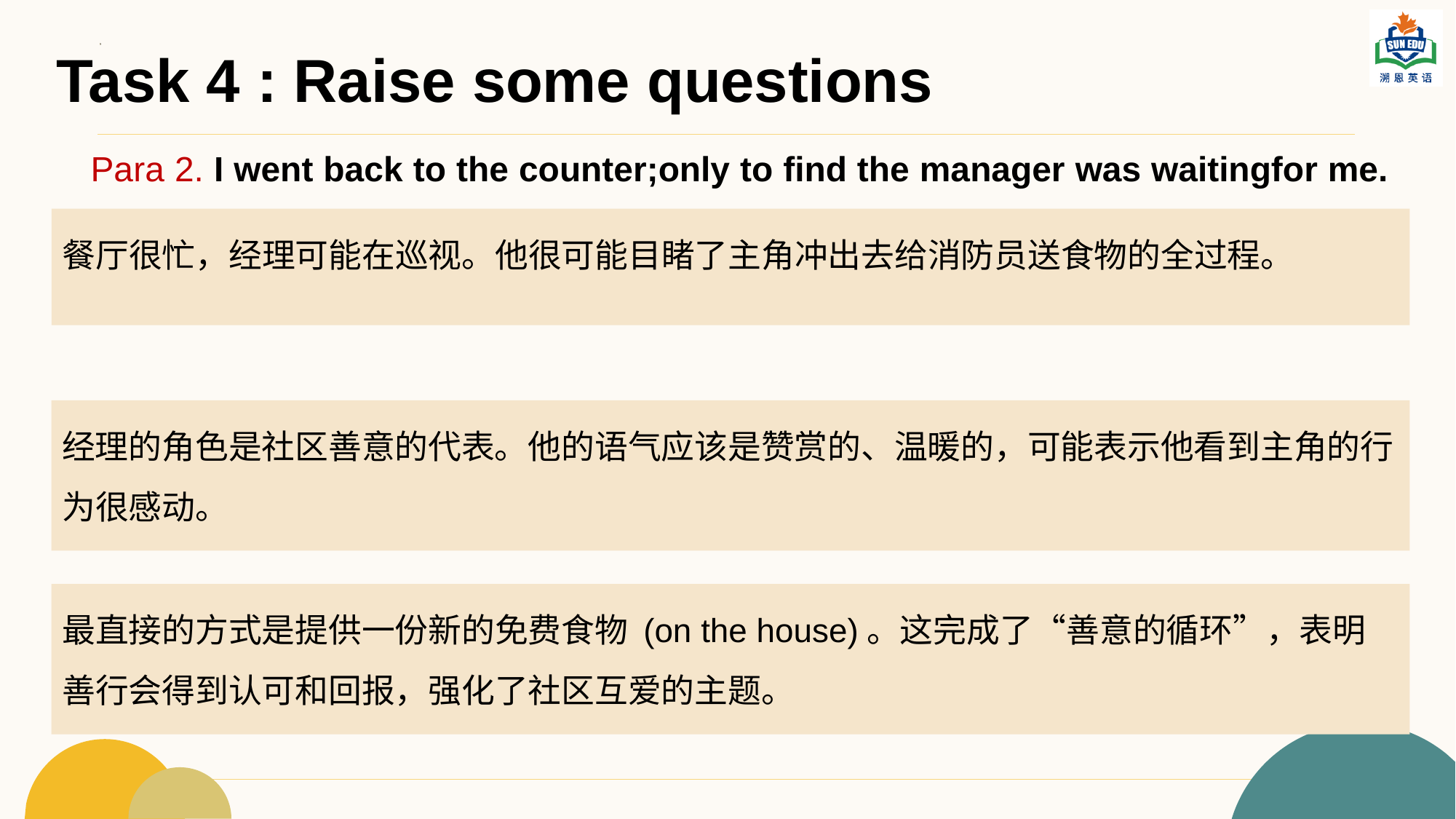

Task 4 : Raise some questions

 Para 2. I went back to the counter;only to find the manager was waitingfor me.
1. Why is the manager waiting there? What did he see?

2. What does the manager say to the protagonist? What is his attitude and tone?
3. How does the manager reward the protagonist's kind act? How does this ending elevate the theme?
餐厅很忙，经理可能在巡视。他很可能目睹了主角冲出去给消防员送食物的全过程。
经理的角色是社区善意的代表。他的语气应该是赞赏的、温暖的，可能表示他看到主角的行为很感动。

最直接的方式是提供一份新的免费食物 (on the house)。这完成了“善意的循环”，表明善行会得到认可和回报，强化了社区互爱的主题。